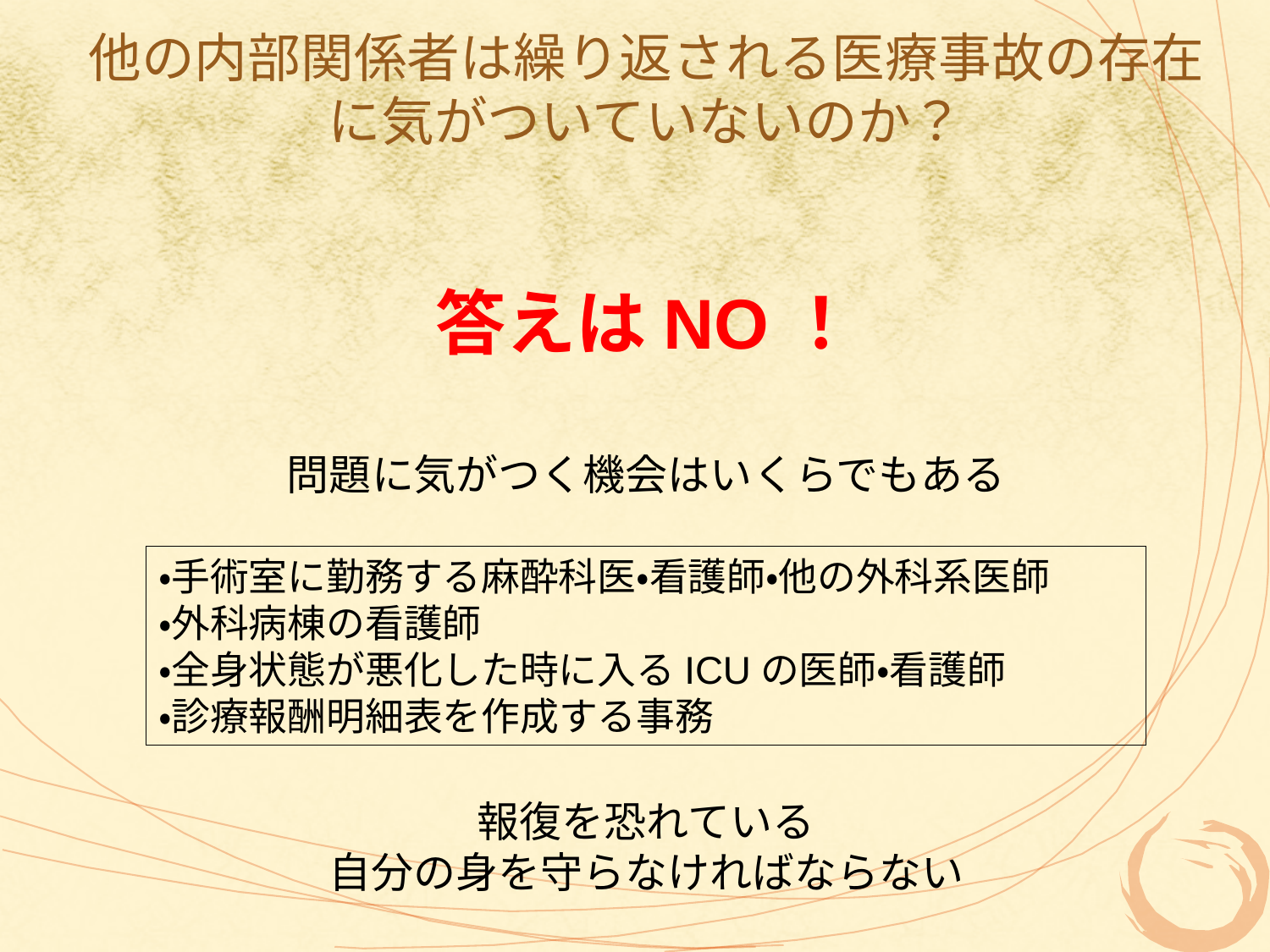

# 他の内部関係者は繰り返される医療事故の存在 に気がついていないのか？
答えはNO！

問題に気がつく機会はいくらでもある
・手術室に勤務する麻酔科医・看護師・他の外科系医師
・外科病棟の看護師
・全身状態が悪化した時に入るICUの医師・看護師
・診療報酬明細表を作成する事務
報復を恐れている
自分の身を守らなければならない